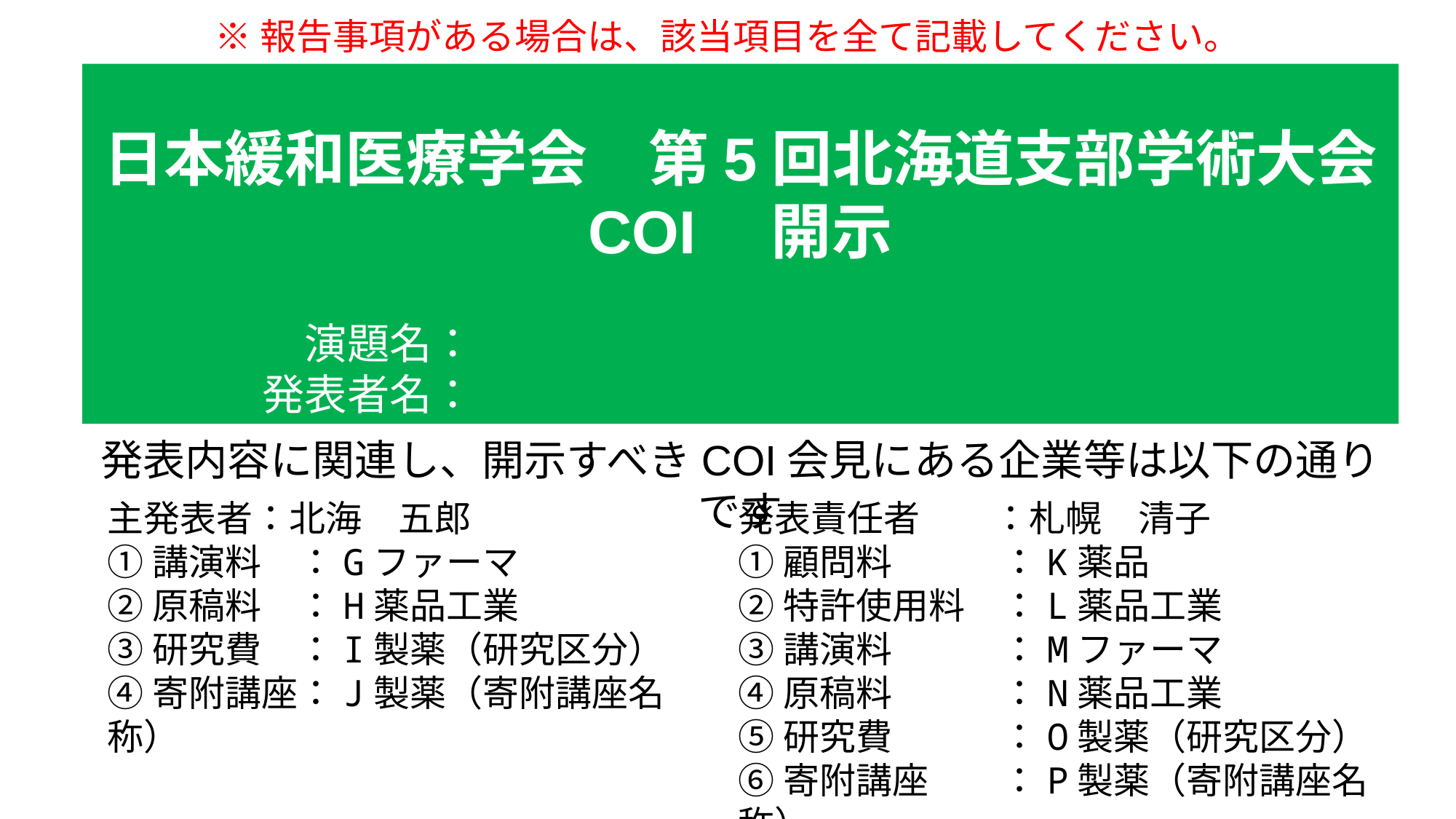

※報告事項がある場合は、該当項目を全て記載してください。

日本緩和医療学会　第5回北海道支部学術大会
COI　開示

　　　　　演題名：
　　　　発表者名：
発表内容に関連し、開示すべきCOI会見にある企業等は以下の通りです
主発表者：北海　五郎
①講演料　：Gファーマ
②原稿料　：H薬品工業
③研究費　：I製薬（研究区分）
④寄附講座：J製薬（寄附講座名称）
発表責任者　　：札幌　清子
①顧問料　　　：K薬品
②特許使用料　：L薬品工業
③講演料　　　：Mファーマ
④原稿料　　　：N薬品工業
⑤研究費　　　：O製薬（研究区分）
⑥寄附講座　　：P製薬（寄附講座名称）